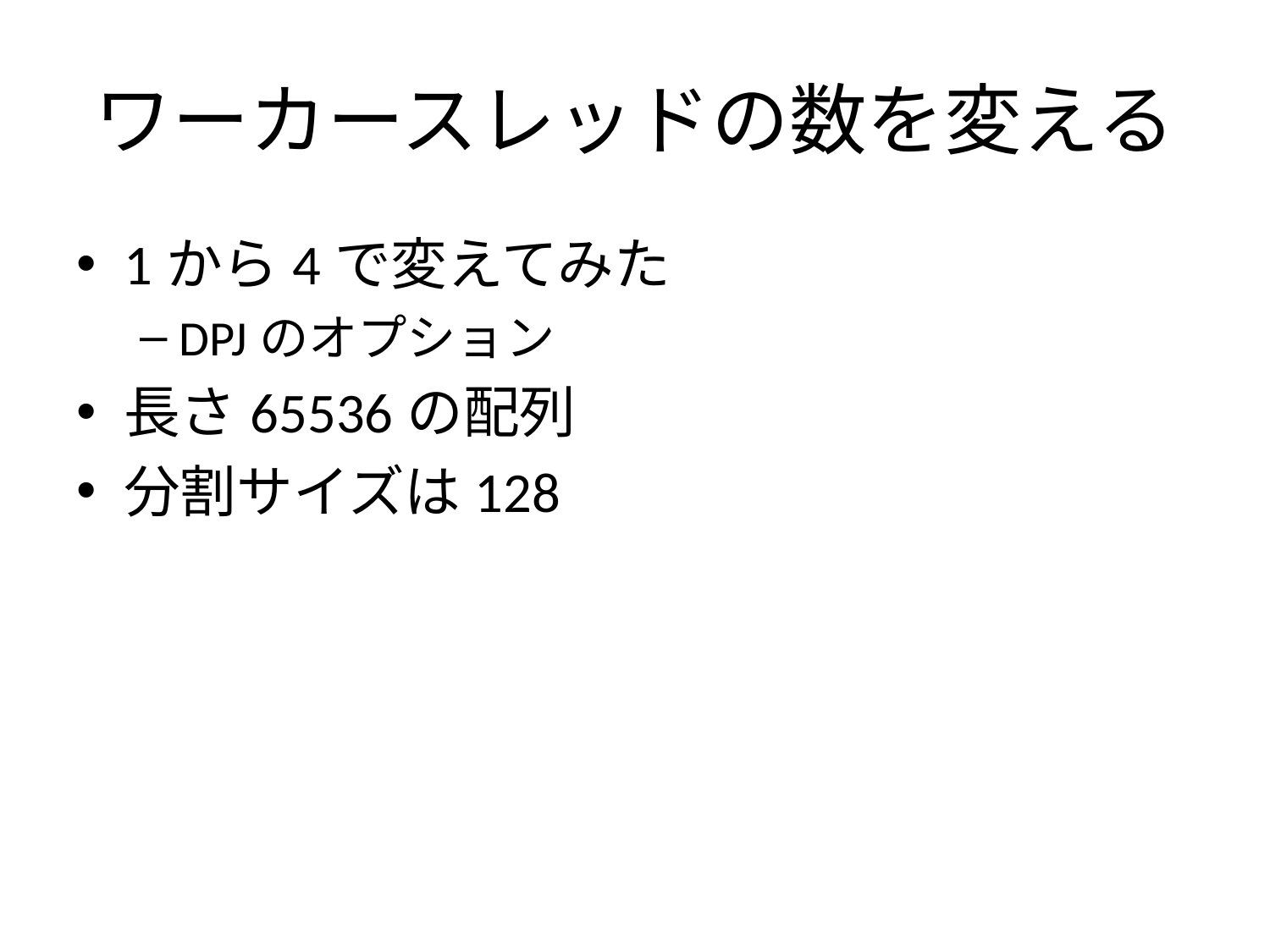

# ワーカースレッドの数を変える
1から4で変えてみた
DPJのオプション
長さ65536の配列
分割サイズは128